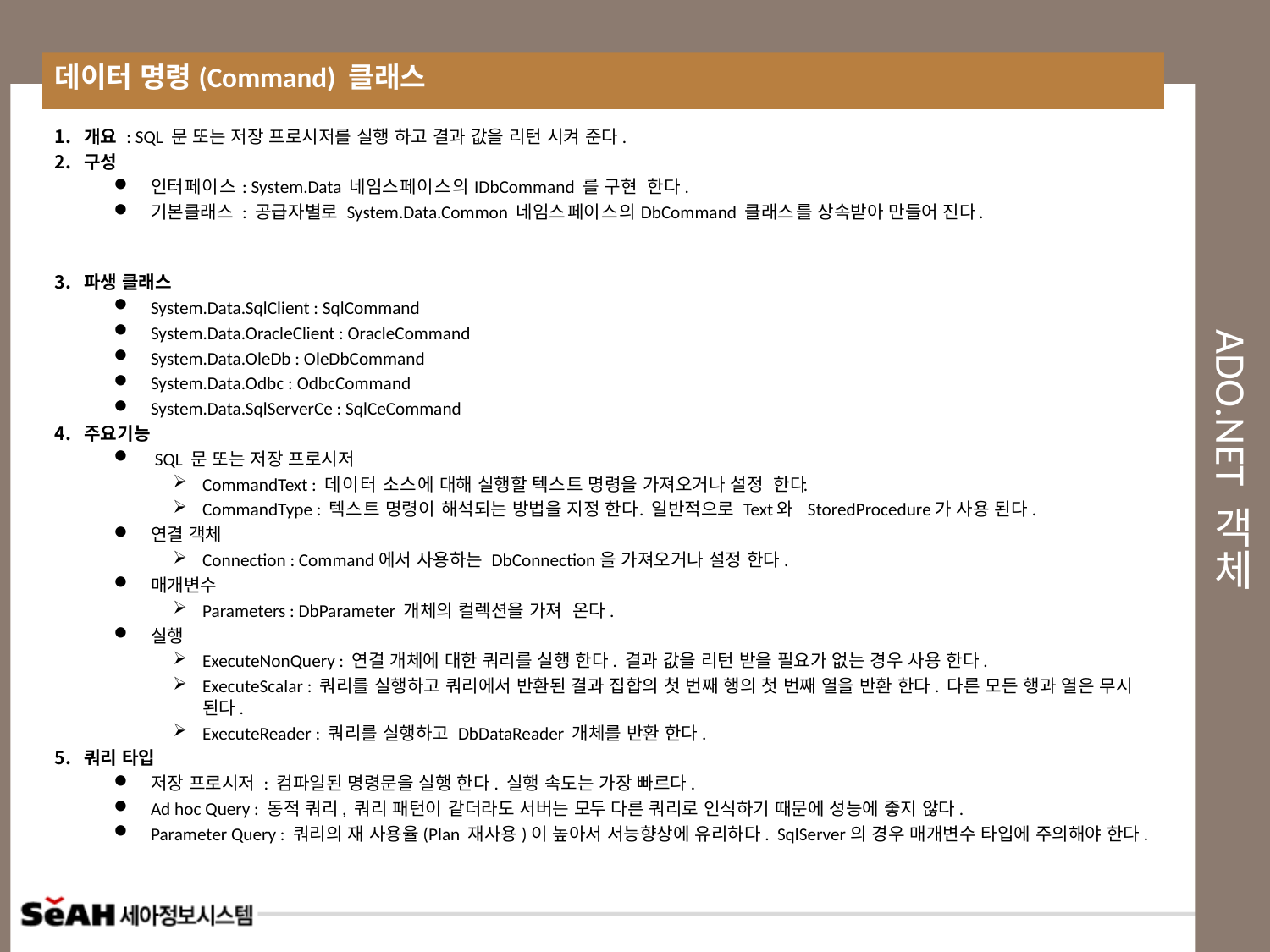

데이터 명령(Command) 클래스
# Ado.net 객체
개요 : SQL 문 또는 저장 프로시저를 실행 하고 결과 값을 리턴 시켜 준다.
구성
인터페이스 : System.Data 네임스페이스의 IDbCommand 를 구현  한다.
기본클래스 : 공급자별로 System.Data.Common 네임스페이스의 DbCommand 클래스를 상속받아 만들어 진다.

파생 클래스
System.Data.SqlClient : SqlCommand
System.Data.OracleClient : OracleCommand
System.Data.OleDb : OleDbCommand
System.Data.Odbc : OdbcCommand
System.Data.SqlServerCe : SqlCeCommand
주요기능
 SQL 문 또는 저장 프로시저
CommandText : 데이터 소스에 대해 실행할 텍스트 명령을 가져오거나 설정  한다.
CommandType : 텍스트 명령이 해석되는 방법을 지정 한다. 일반적으로 Text와  StoredProcedure가 사용 된다.
연결 객체
Connection : Command에서 사용하는 DbConnection을 가져오거나 설정 한다.
매개변수
Parameters : DbParameter 개체의 컬렉션을 가져  온다.
실행
ExecuteNonQuery : 연결 개체에 대한 쿼리를 실행 한다. 결과 값을 리턴 받을 필요가 없는 경우 사용 한다.
ExecuteScalar : 쿼리를 실행하고 쿼리에서 반환된 결과 집합의 첫 번째 행의 첫 번째 열을 반환 한다. 다른 모든 행과 열은 무시 된다.
ExecuteReader : 쿼리를 실행하고 DbDataReader 개체를 반환 한다.
쿼리 타입
저장 프로시저 : 컴파일된 명령문을 실행 한다. 실행 속도는 가장 빠르다.
Ad hoc Query : 동적 쿼리, 쿼리 패턴이 같더라도 서버는 모두 다른 쿼리로 인식하기 때문에 성능에 좋지 않다.
Parameter Query : 쿼리의 재 사용율(Plan 재사용)이 높아서 서능향상에 유리하다.  SqlServer의 경우 매개변수 타입에 주의해야 한다.